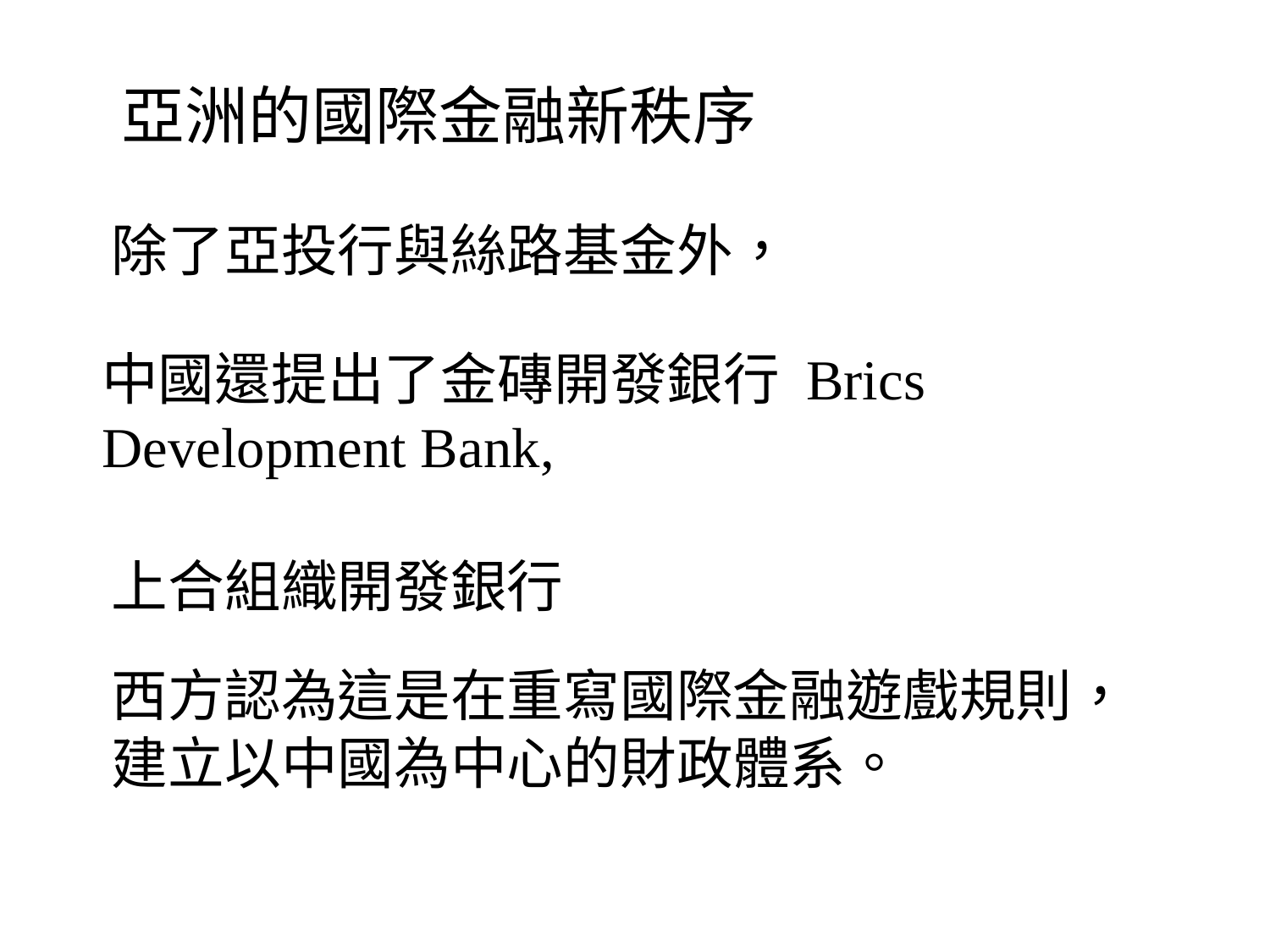

亞洲的國際金融新秩序
除了亞投行與絲路基金外，
中國還提出了金磚開發銀行 Brics Development Bank,
上合組織開發銀行
西方認為這是在重寫國際金融遊戲規則，建立以中國為中心的財政體系。